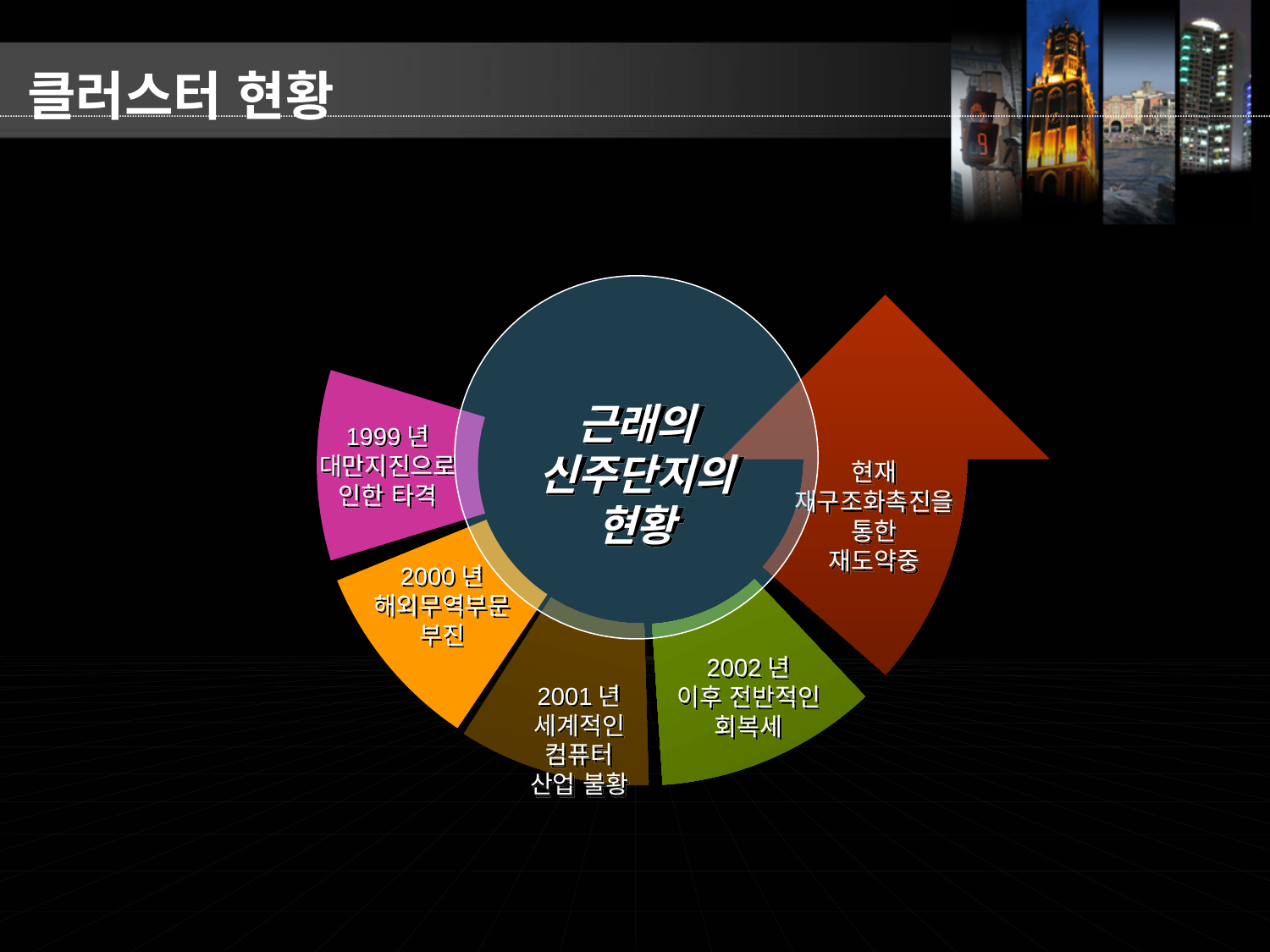

클러스터 현황

2000년
해외무역부문
부진

현재
재구조화촉진을
통한
재도약중

2001년
세계적인 컴퓨터
산업 불황

2002년
이후 전반적인
회복세

1999년
대만지진으로
인한 타격

근래의
신주단지의
현황